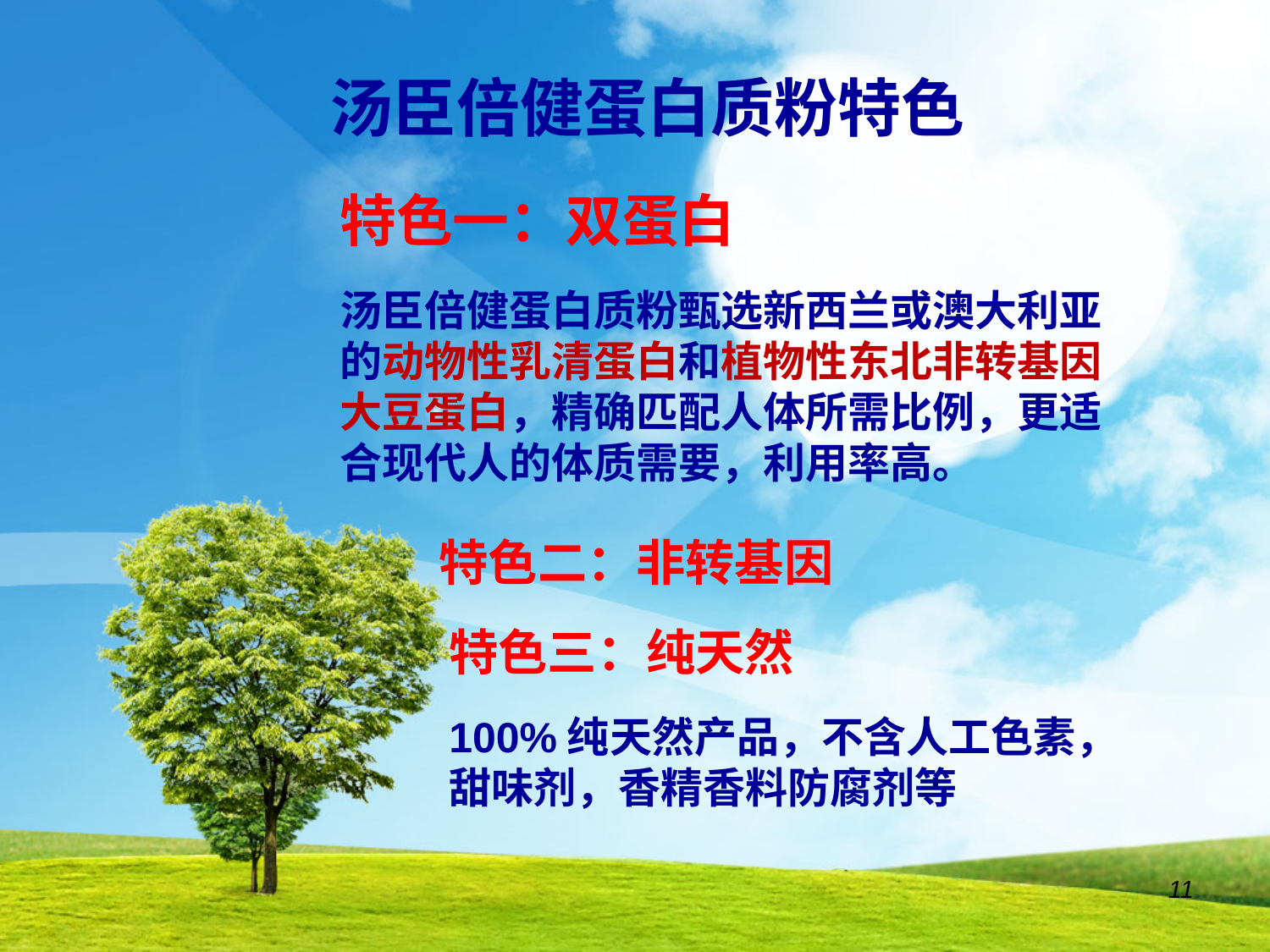

# 汤臣倍健蛋白质粉特色
特色一：双蛋白

汤臣倍健蛋白质粉甄选新西兰或澳大利亚的动物性乳清蛋白和植物性东北非转基因大豆蛋白，精确匹配人体所需比例，更适合现代人的体质需要，利用率高。
特色二：非转基因
特色三：纯天然

100%纯天然产品，不含人工色素，甜味剂，香精香料防腐剂等

11